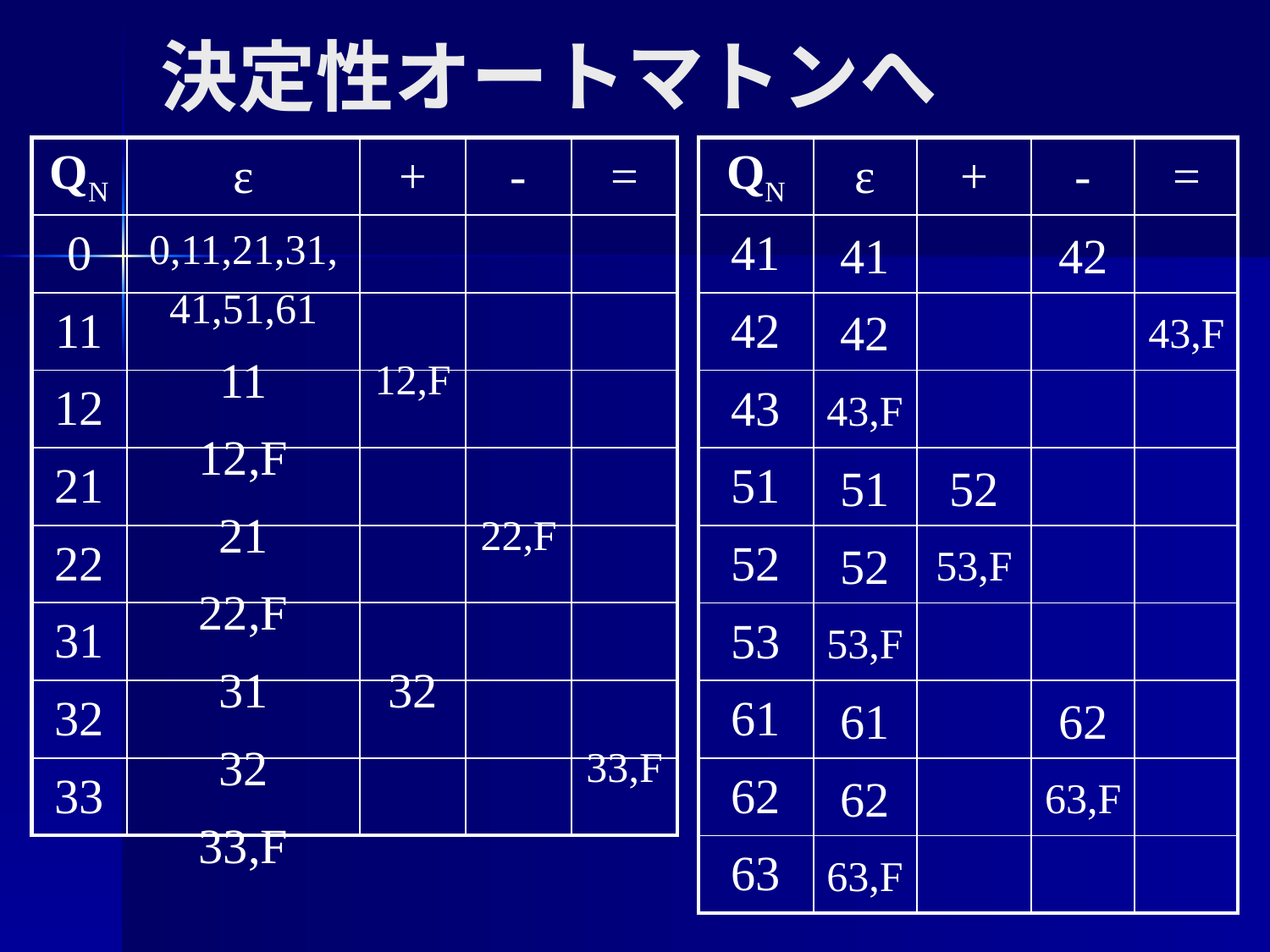

# 決定性オートマトンへ
| QN | ε | + | - | = |
| --- | --- | --- | --- | --- |
| 0 |  |  |  |  |
| 11 |  |  |  |  |
| 12 |  |  |  |  |
| 21 |  |  |  |  |
| 22 |  |  |  |  |
| 31 |  |  |  |  |
| 32 |  |  |  |  |
| 33 |  |  |  |  |
| QN | ε | + | - | = |
| --- | --- | --- | --- | --- |
| 41 |  |  |  |  |
| 42 |  |  |  |  |
| 43 |  |  |  |  |
| 51 |  |  |  |  |
| 52 |  |  |  |  |
| 53 |  |  |  |  |
| 61 |  |  |  |  |
| 62 |  |  |  |  |
| 63 |  |  |  |  |
0,11,21,31,
41,51,61
41
42
43,F
51
52
53,F
61
62
63,F
21
22,F
31
32
33,F
42
22,F
62
63,F
43,F
33,F
11
12,F
52
53,F
32
12,F